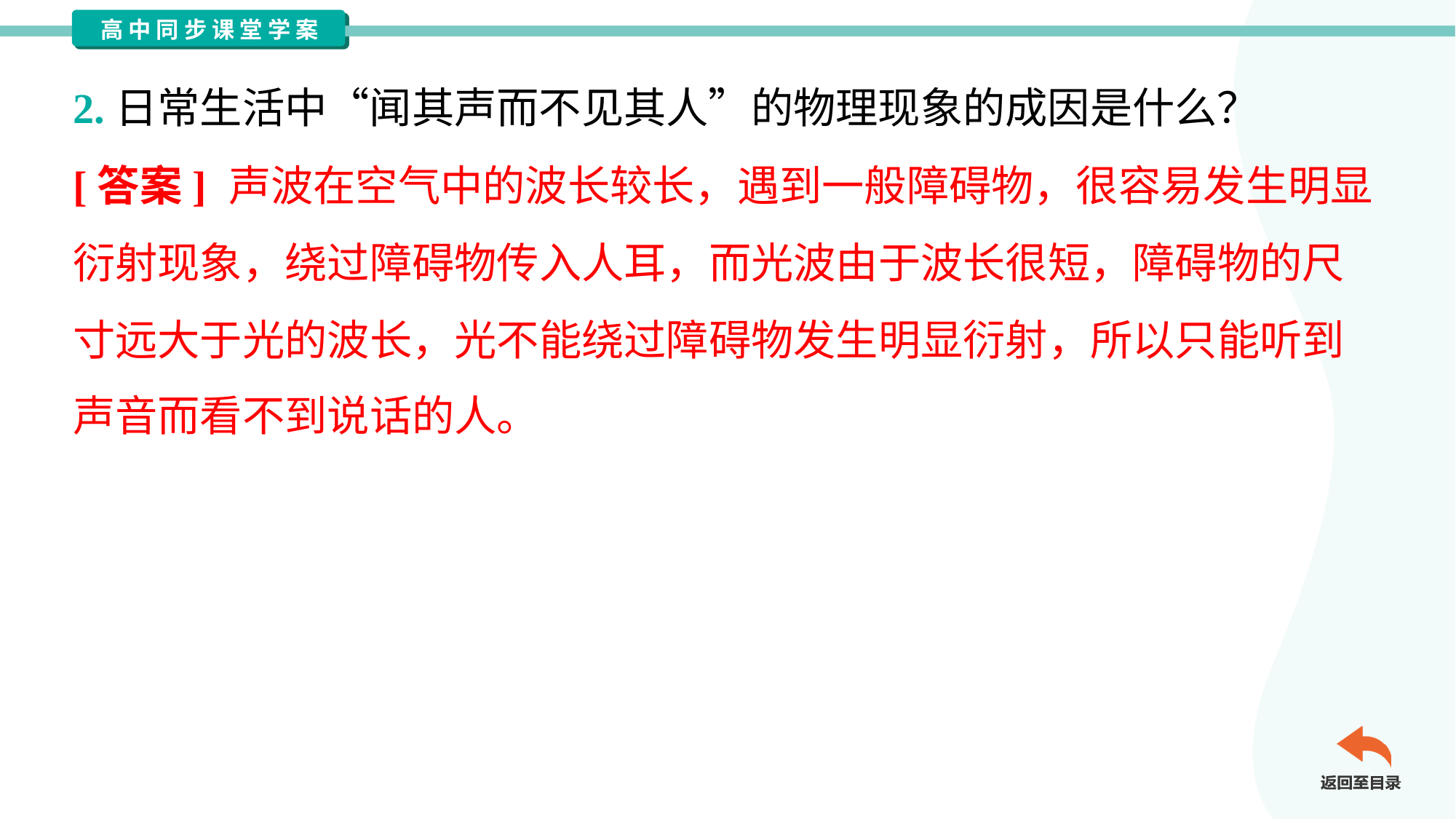

2.日常生活中“闻其声而不见其人”的物理现象的成因是什么？
[答案] 声波在空气中的波长较长，遇到一般障碍物，很容易发生明显
衍射现象，绕过障碍物传入人耳，而光波由于波长很短，障碍物的尺
寸远大于光的波长，光不能绕过障碍物发生明显衍射，所以只能听到
声音而看不到说话的人。